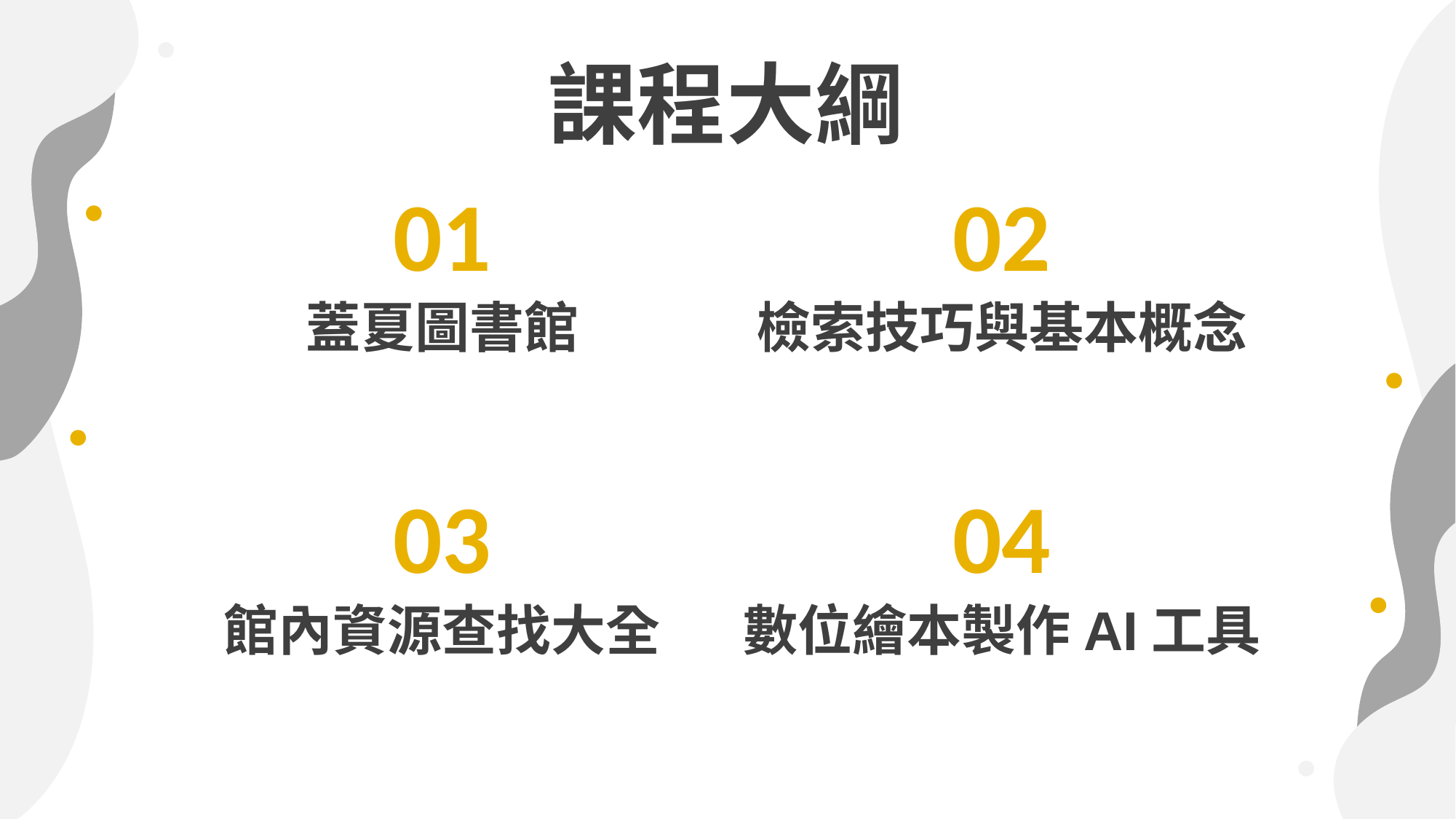

# 課程大綱
01
02
蓋夏圖書館
檢索技巧與基本概念

03
04
館內資源查找大全
數位繪本製作AI工具